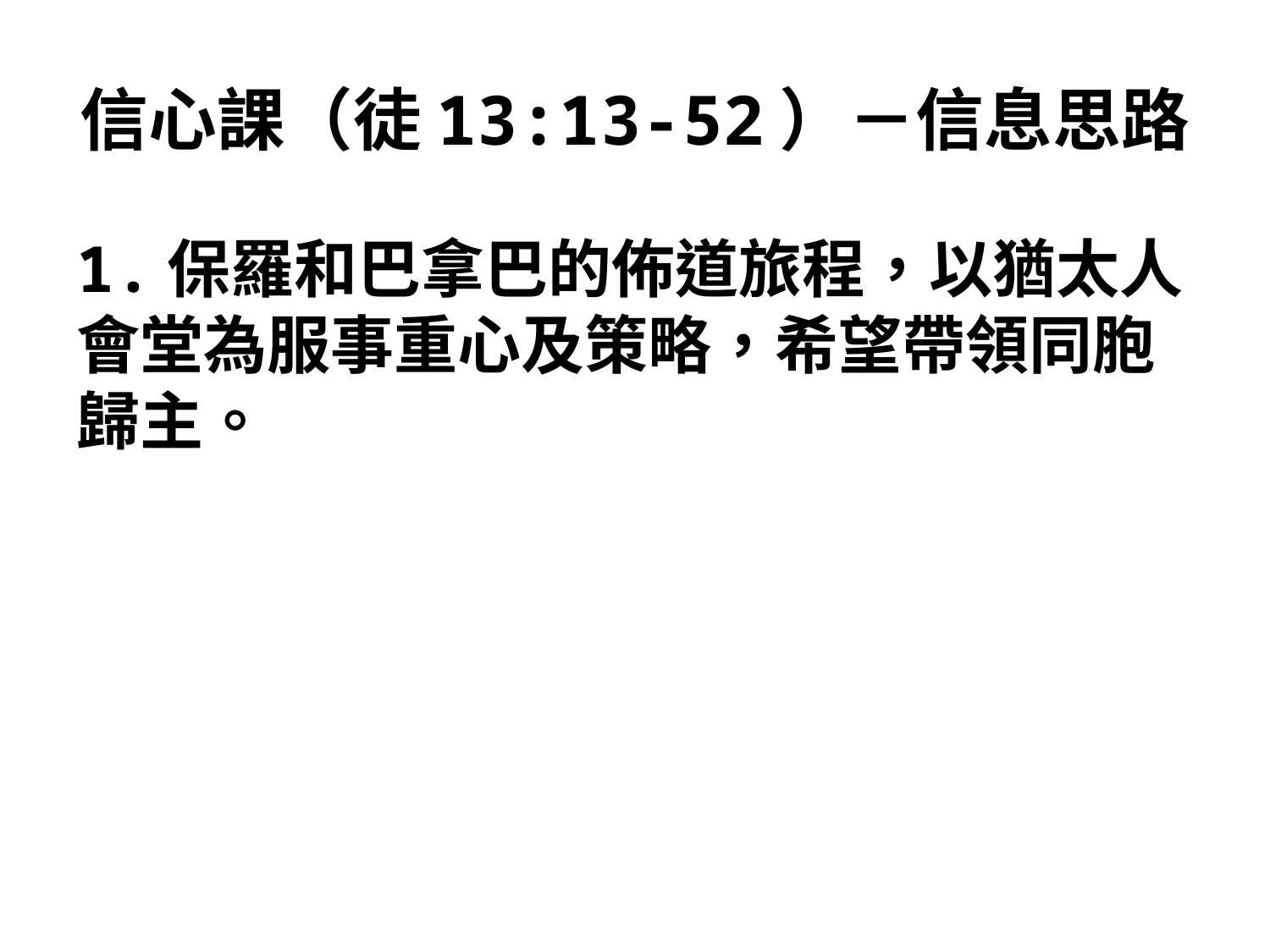

# 信心課（徒13:13-52）－信息思路
1.保羅和巴拿巴的佈道旅程，以猶太人會堂為服事重心及策略，希望帶領同胞歸主。